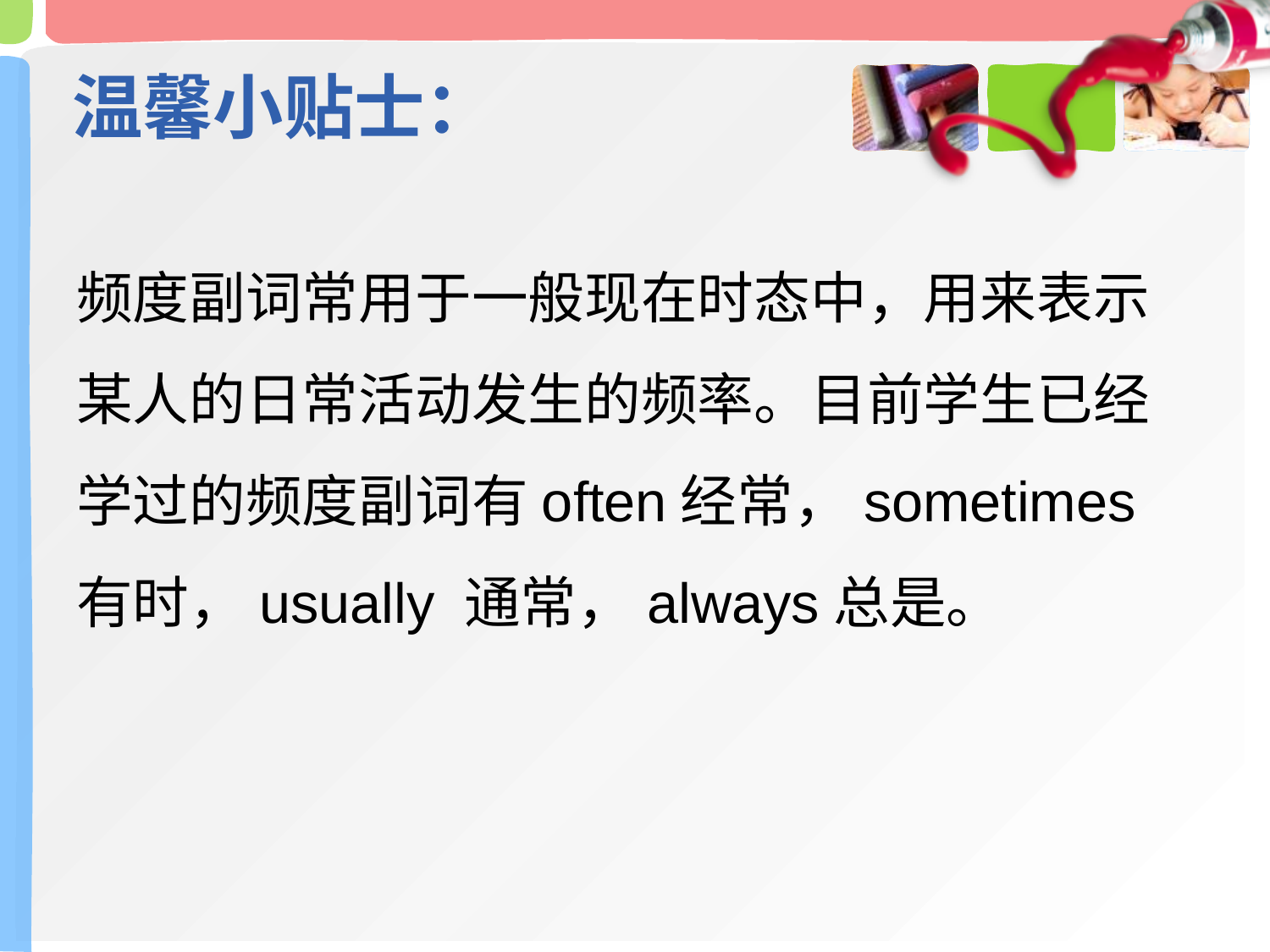

# 温馨小贴士：
频度副词常用于一般现在时态中，用来表示某人的日常活动发生的频率。目前学生已经学过的频度副词有often经常，sometimes有时，usually 通常，always总是。